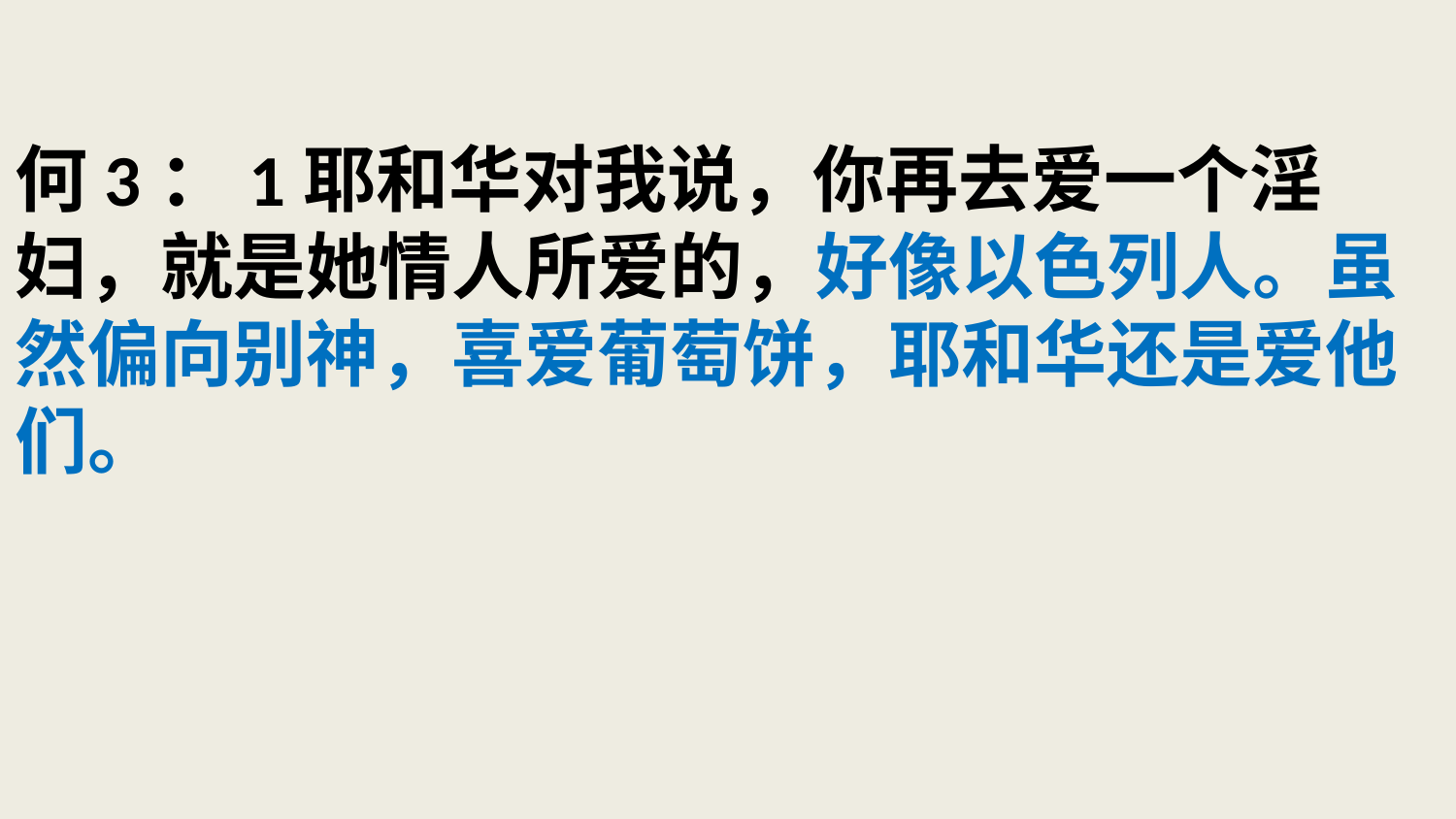

# 何3：1耶和华对我说，你再去爱一个淫妇，就是她情人所爱的，好像以色列人。虽然偏向别神，喜爱葡萄饼，耶和华还是爱他们。